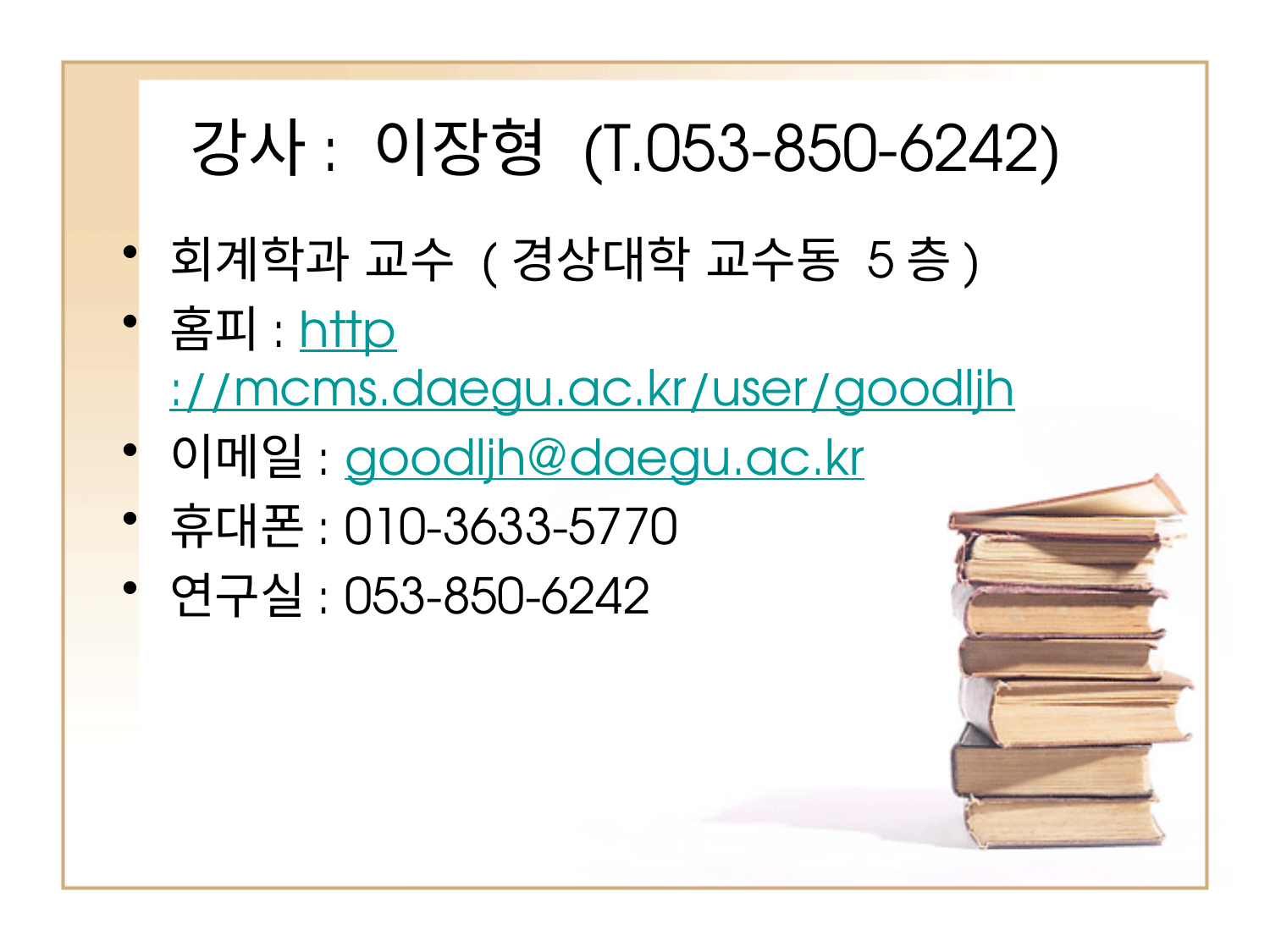

# 강사: 이장형 (T.053-850-6242)
회계학과 교수 (경상대학 교수동 5층)
홈피: http://mcms.daegu.ac.kr/user/goodljh
이메일: goodljh@daegu.ac.kr
휴대폰: 010-3633-5770
연구실: 053-850-6242